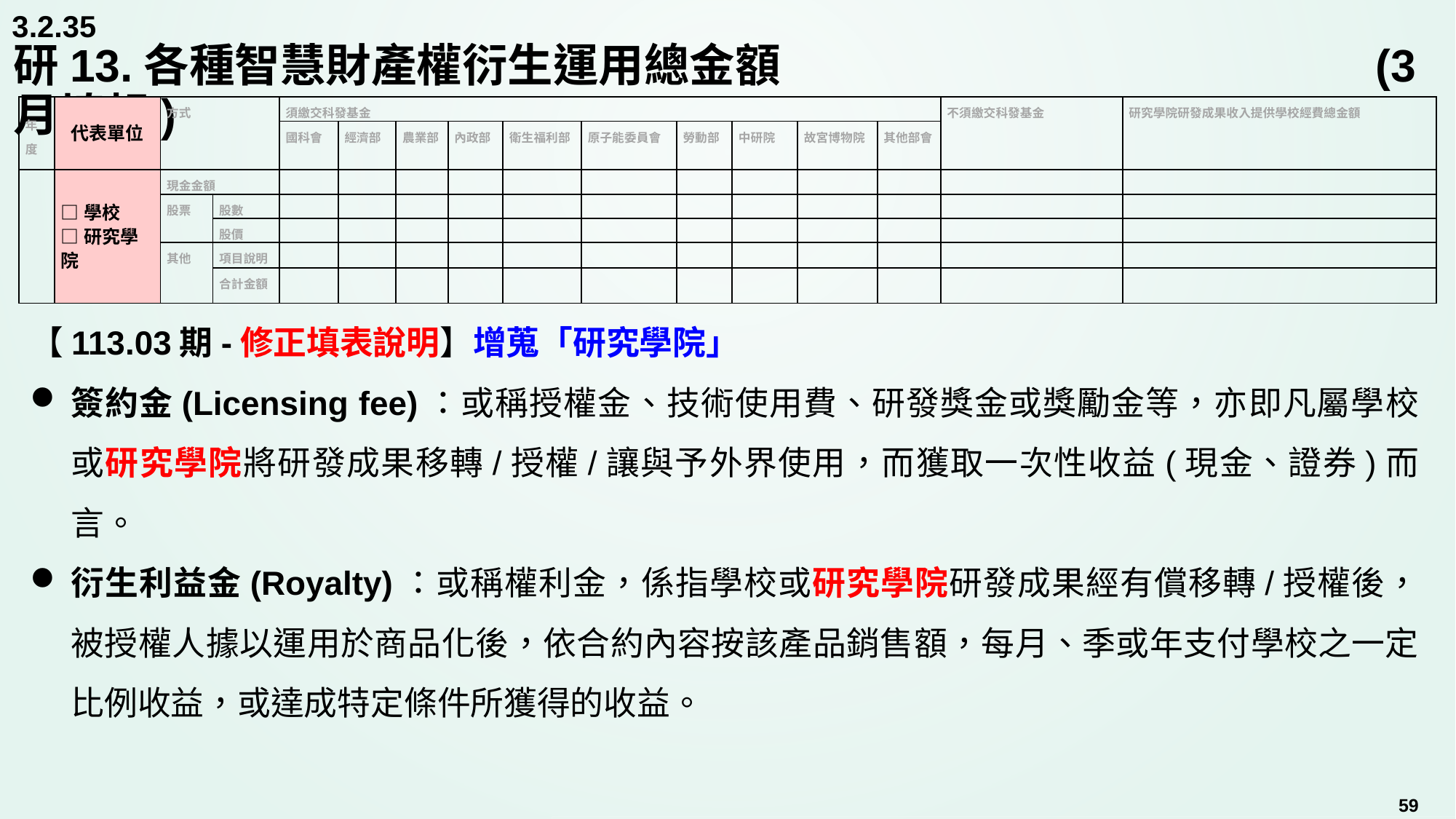

3.2.35
# 研13.各種智慧財產權衍生運用總金額		     		    	    (3月填報)
| 年度 | 代表單位 | 方式 |  | 須繳交科發基金 |  |  |  |  |  |  |  |  |  | 不須繳交科發基金 | 研究學院研發成果收入提供學校經費總金額 |
| --- | --- | --- | --- | --- | --- | --- | --- | --- | --- | --- | --- | --- | --- | --- | --- |
|  |  |  |  | 國科會 | 經濟部 | 農業部 | 內政部 | 衛生福利部 | 原子能委員會 | 勞動部 | 中研院 | 故宮博物院 | 其他部會 |  |  |
|  | □學校 □研究學院 | 現金金額 |  |  |  |  |  |  |  |  |  |  |  |  |  |
|  |  | 股票 | 股數 |  |  |  |  |  |  |  |  |  |  |  |  |
|  |  |  | 股價 |  |  |  |  |  |  |  |  |  |  |  |  |
|  |  | 其他 | 項目說明 |  |  |  |  |  |  |  |  |  |  |  |  |
|  |  |  | 合計金額 |  |  |  |  |  |  |  |  |  |  |  |  |
【113.03期-修正填表說明】增蒐「研究學院」
簽約金(Licensing fee)：或稱授權金、技術使用費、研發獎金或獎勵金等，亦即凡屬學校或研究學院將研發成果移轉/授權/讓與予外界使用，而獲取一次性收益(現金、證券)而言。
衍生利益金(Royalty)：或稱權利金，係指學校或研究學院研發成果經有償移轉/授權後，被授權人據以運用於商品化後，依合約內容按該產品銷售額，每月、季或年支付學校之一定比例收益，或達成特定條件所獲得的收益。